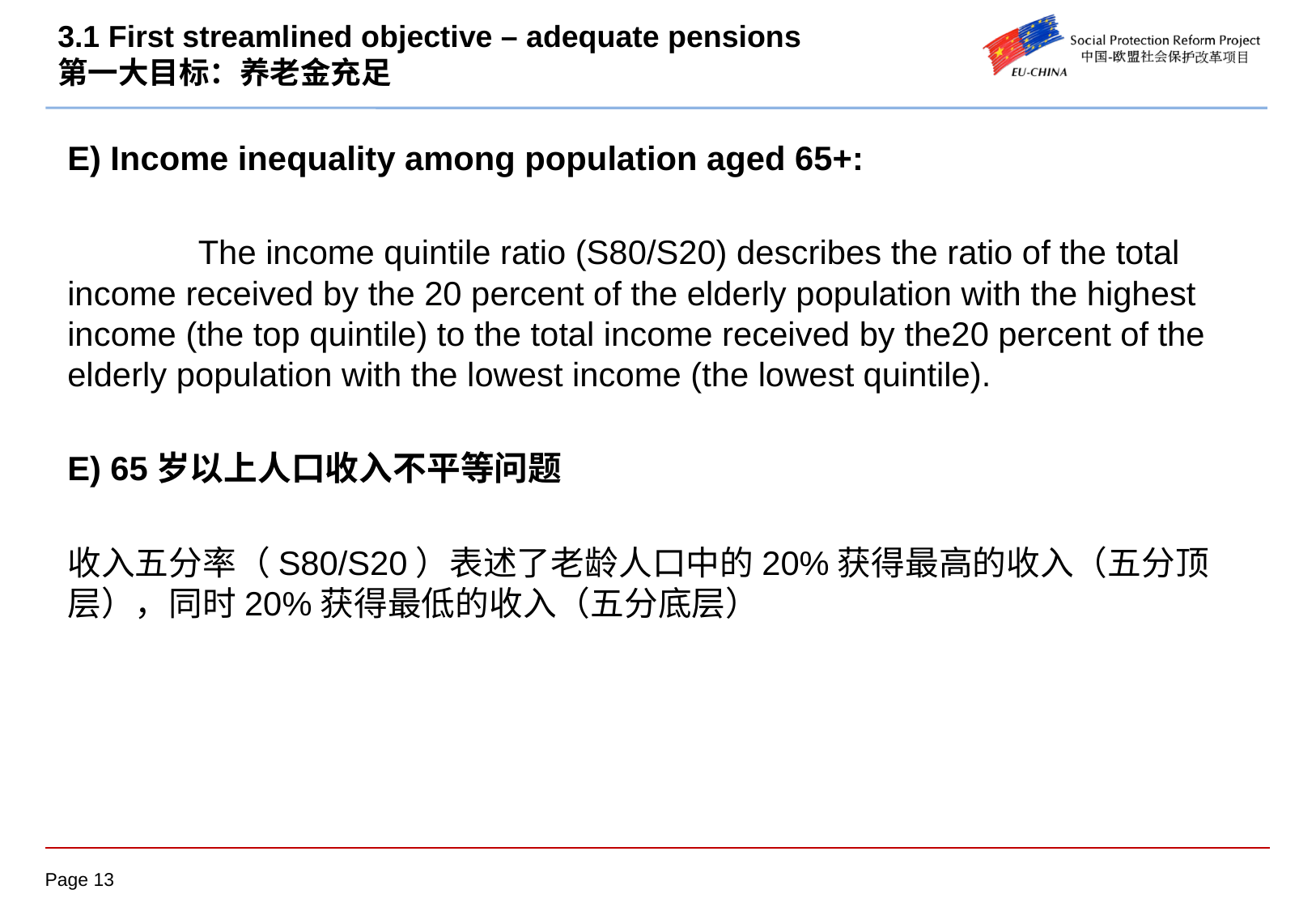

# 3.1 First streamlined objective – adequate pensions 第一大目标：养老金充足
E) Income inequality among population aged 65+:

	 The income quintile ratio (S80/S20) describes the ratio of the total income received by the 20 percent of the elderly population with the highest income (the top quintile) to the total income received by the20 percent of the elderly population with the lowest income (the lowest quintile).

E) 65岁以上人口收入不平等问题

收入五分率（S80/S20）表述了老龄人口中的20%获得最高的收入（五分顶层），同时20%获得最低的收入（五分底层）